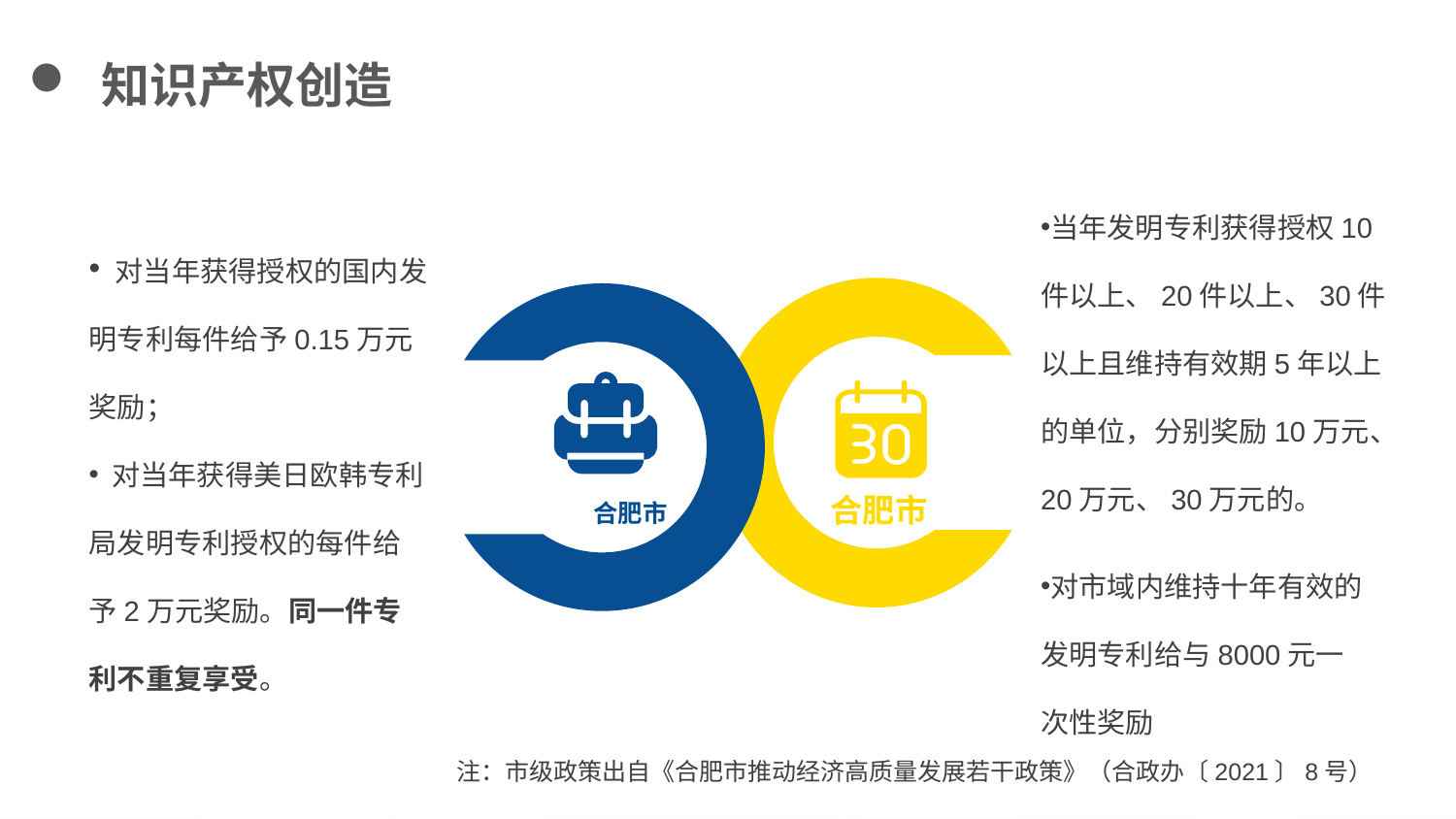

知识产权创造
当年发明专利获得授权10件以上、20件以上、30件以上且维持有效期5年以上的单位，分别奖励10万元、20万元、30万元的。
 对当年获得授权的国内发明专利每件给予0.15万元奖励；
 对当年获得美日欧韩专利局发明专利授权的每件给予2万元奖励。同一件专利不重复享受。

合肥市

合肥市
对市域内维持十年有效的发明专利给与8000元一次性奖励
注：市级政策出自《合肥市推动经济高质量发展若干政策》（合政办〔2021〕8号）